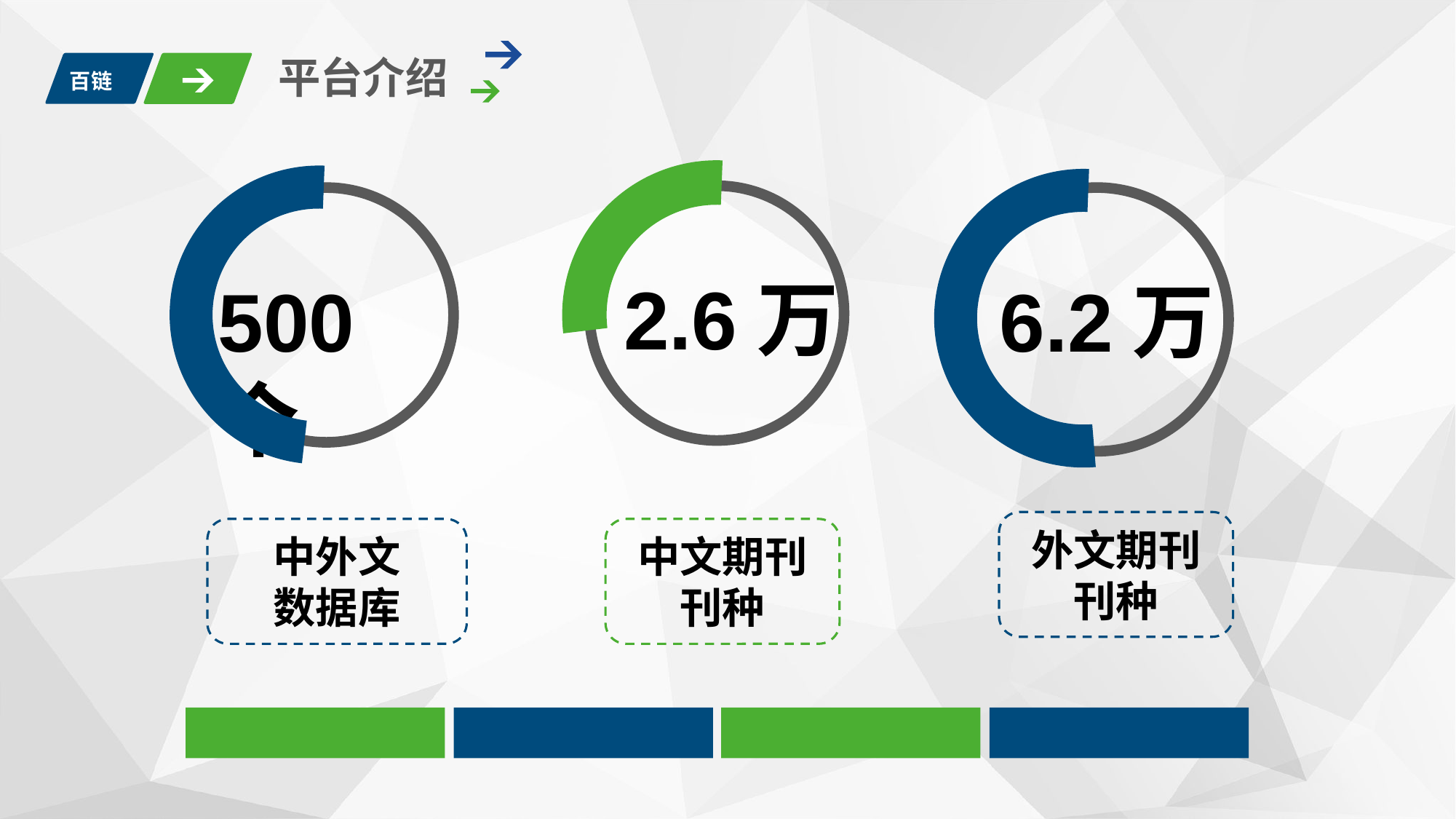

平台介绍

百链

500个

2.6万

6.2万
外文期刊刊种
中外文
数据库
中文期刊刊种